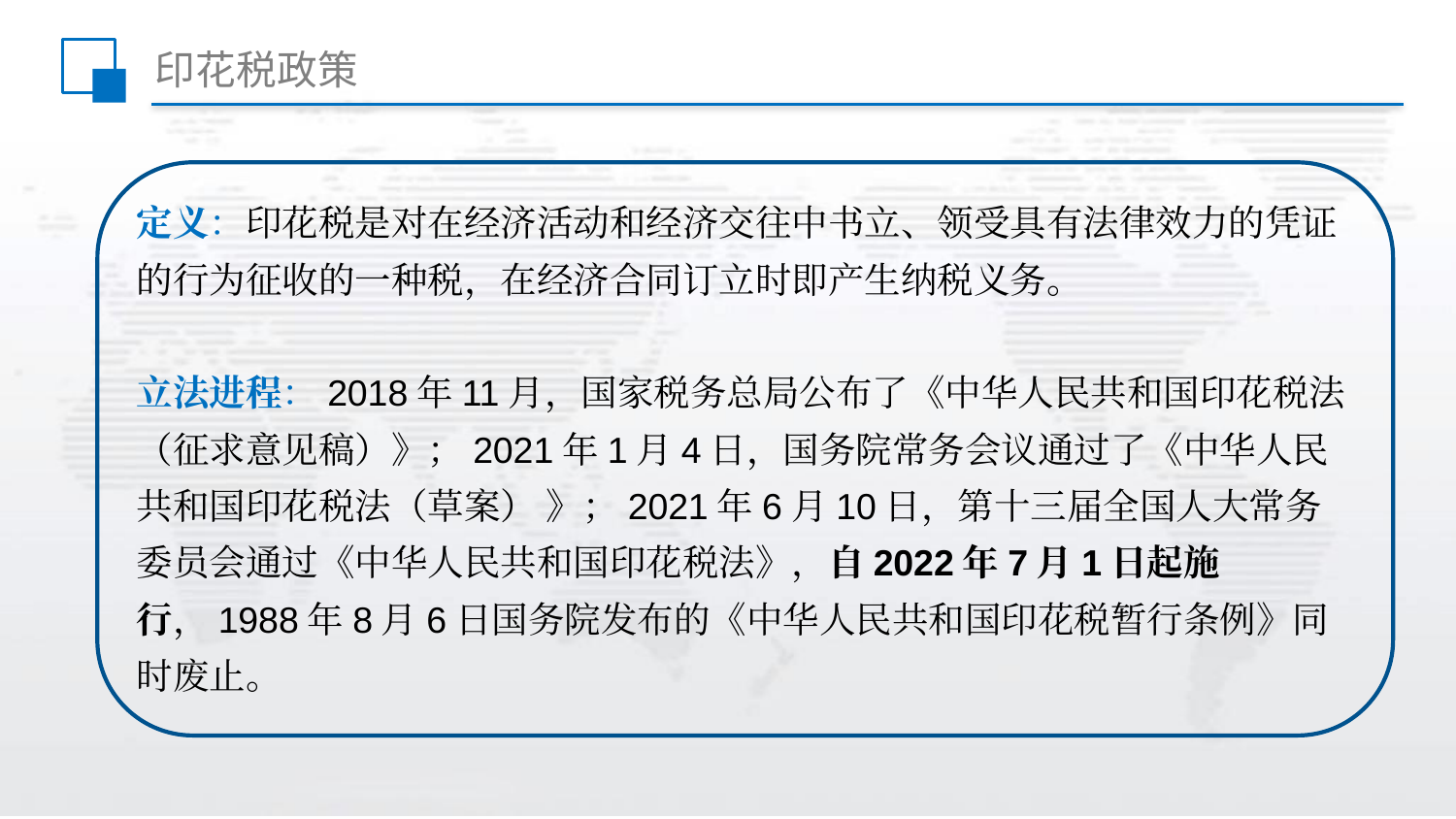

# 印花税政策

定义：印花税是对在经济活动和经济交往中书立、领受具有法律效力的凭证的行为征收的一种税，在经济合同订立时即产生纳税义务。

立法进程：2018年11月，国家税务总局公布了《中华人民共和国印花税法（征求意见稿）》；2021年1月4日，国务院常务会议通过了《中华人民共和国印花税法（草案） 》；2021年6月10日，第十三届全国人大常务委员会通过《中华人民共和国印花税法》，自2022年7月1日起施行，1988年8月6日国务院发布的《中华人民共和国印花税暂行条例》同时废止。